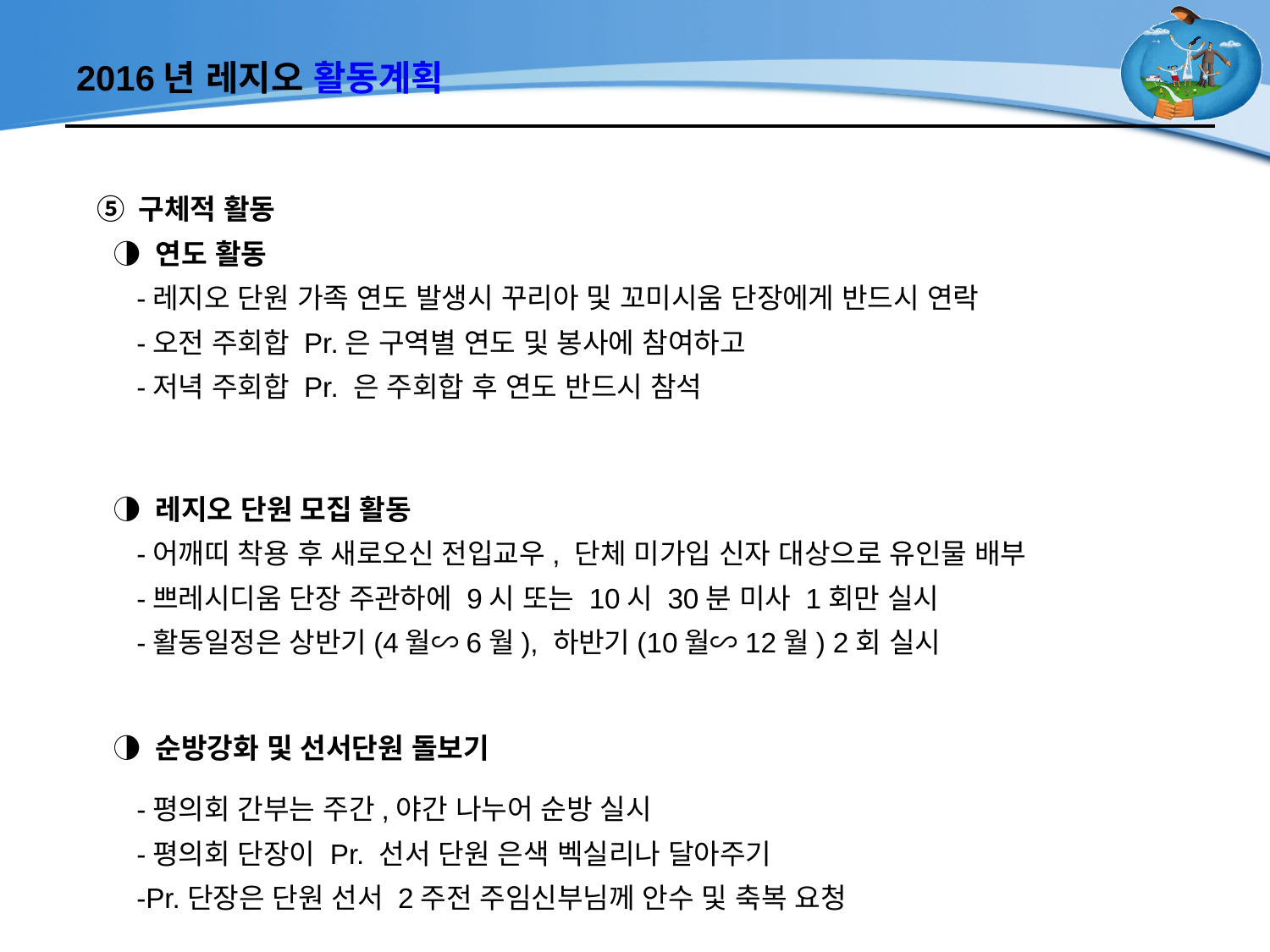

# 2016년 레지오 활동계획
⑤ 구체적 활동
  ◑ 연도 활동
     -레지오 단원 가족 연도 발생시 꾸리아 및 꼬미시움 단장에게 반드시 연락
     -오전 주회합 Pr.은 구역별 연도 및 봉사에 참여하고
     -저녁 주회합 Pr. 은 주회합 후 연도 반드시 참석

  ◑ 레지오 단원 모집 활동
     -어깨띠 착용 후 새로오신 전입교우, 단체 미가입 신자 대상으로 유인물 배부
     -쁘레시디움 단장 주관하에 9시 또는 10시 30분 미사 1회만 실시
     -활동일정은 상반기(4월∽6월), 하반기(10월∽12월) 2회 실시

  ◑ 순방강화 및 선서단원 돌보기
     -평의회 간부는 주간,야간 나누어 순방 실시
     -평의회 단장이 Pr. 선서 단원 은색 벡실리나 달아주기
     -Pr.단장은 단원 선서 2주전 주임신부님께 안수 및 축복 요청